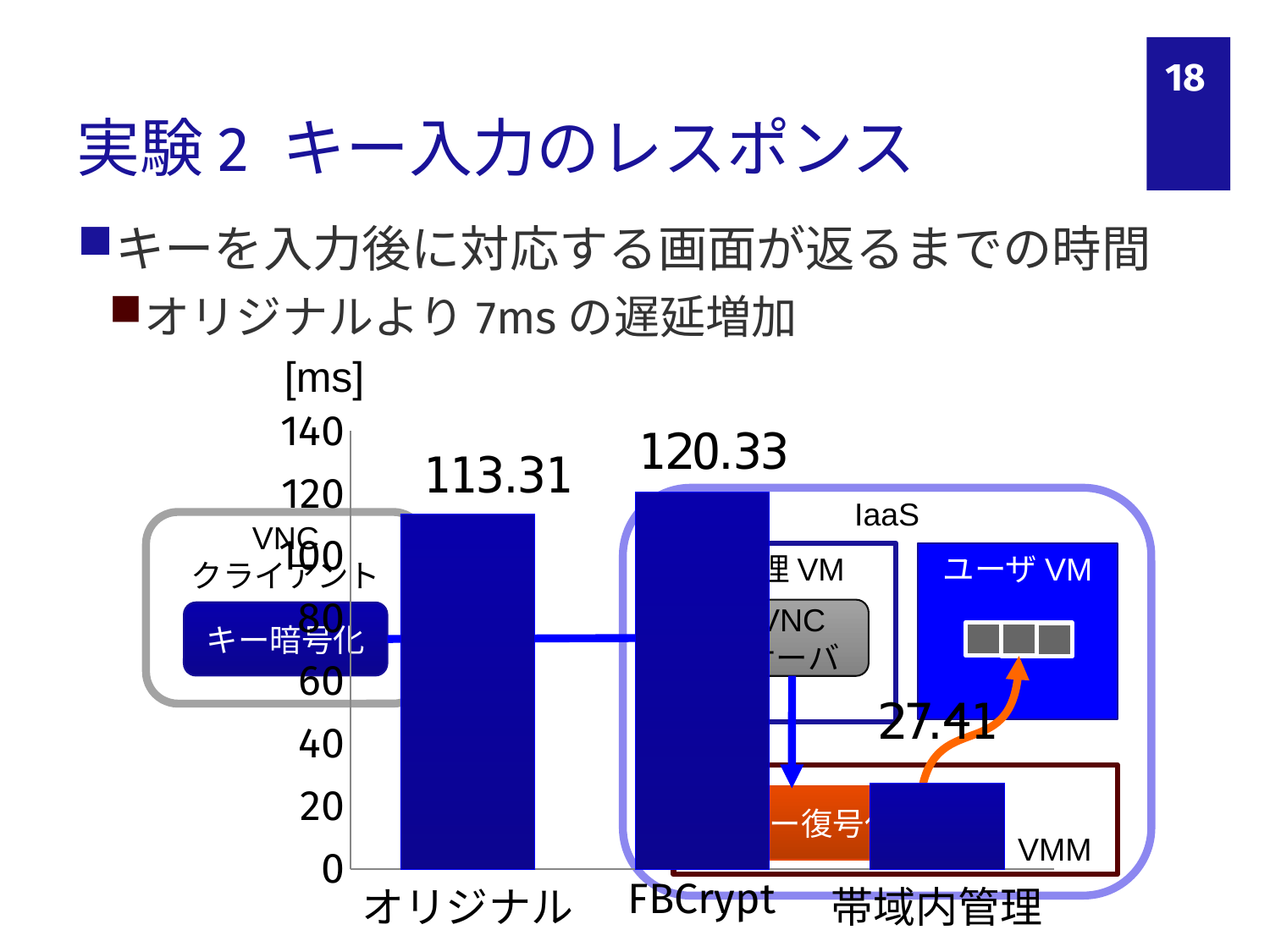

# 実験2 キー入力のレスポンス
18
キーを入力後に対応する画面が返るまでの時間
オリジナルより7msの遅延増加
[ms]

### Chart

| Category | レスポンスタイム |
|---|---|
| オリジナル | 113.31 |
| FBCrypt | 120.33 |
| 帯域内管理 | 27.41 |
120.33
113.31
27.41

IaaS

管理VM
VNC
サーバ

ユーザVM

VMM
キー復号化

VNC
クライアント
キー暗号化